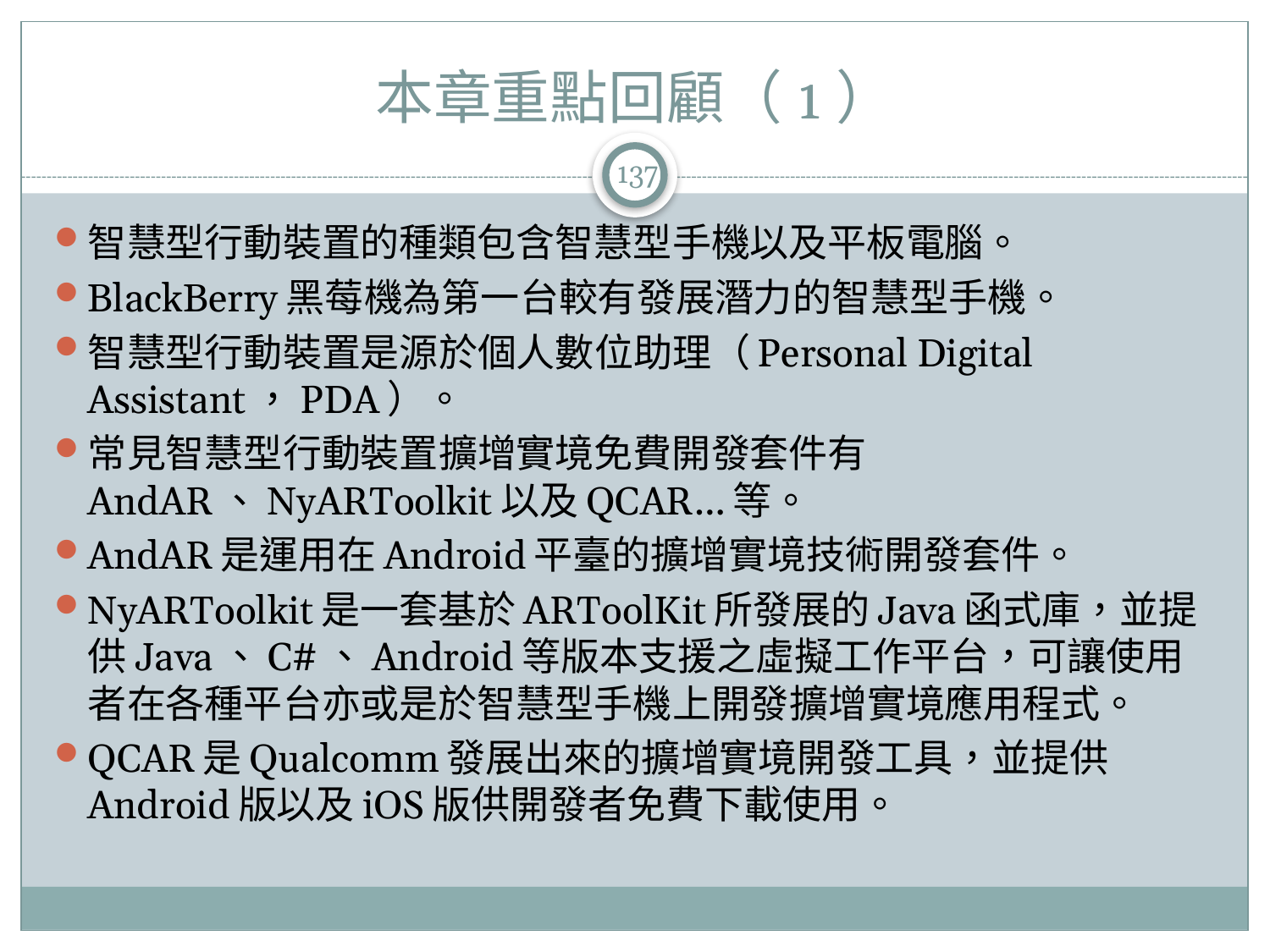

# 本章重點回顧（1）
137
智慧型行動裝置的種類包含智慧型手機以及平板電腦。
BlackBerry黑莓機為第一台較有發展潛力的智慧型手機。
智慧型行動裝置是源於個人數位助理（Personal Digital Assistant，PDA）。
常見智慧型行動裝置擴增實境免費開發套件有AndAR、NyARToolkit以及QCAR…等。
AndAR是運用在Android平臺的擴增實境技術開發套件。
NyARToolkit是一套基於ARToolKit所發展的Java函式庫，並提供Java、C#、Android等版本支援之虛擬工作平台，可讓使用者在各種平台亦或是於智慧型手機上開發擴增實境應用程式。
QCAR是Qualcomm發展出來的擴增實境開發工具，並提供Android版以及iOS版供開發者免費下載使用。